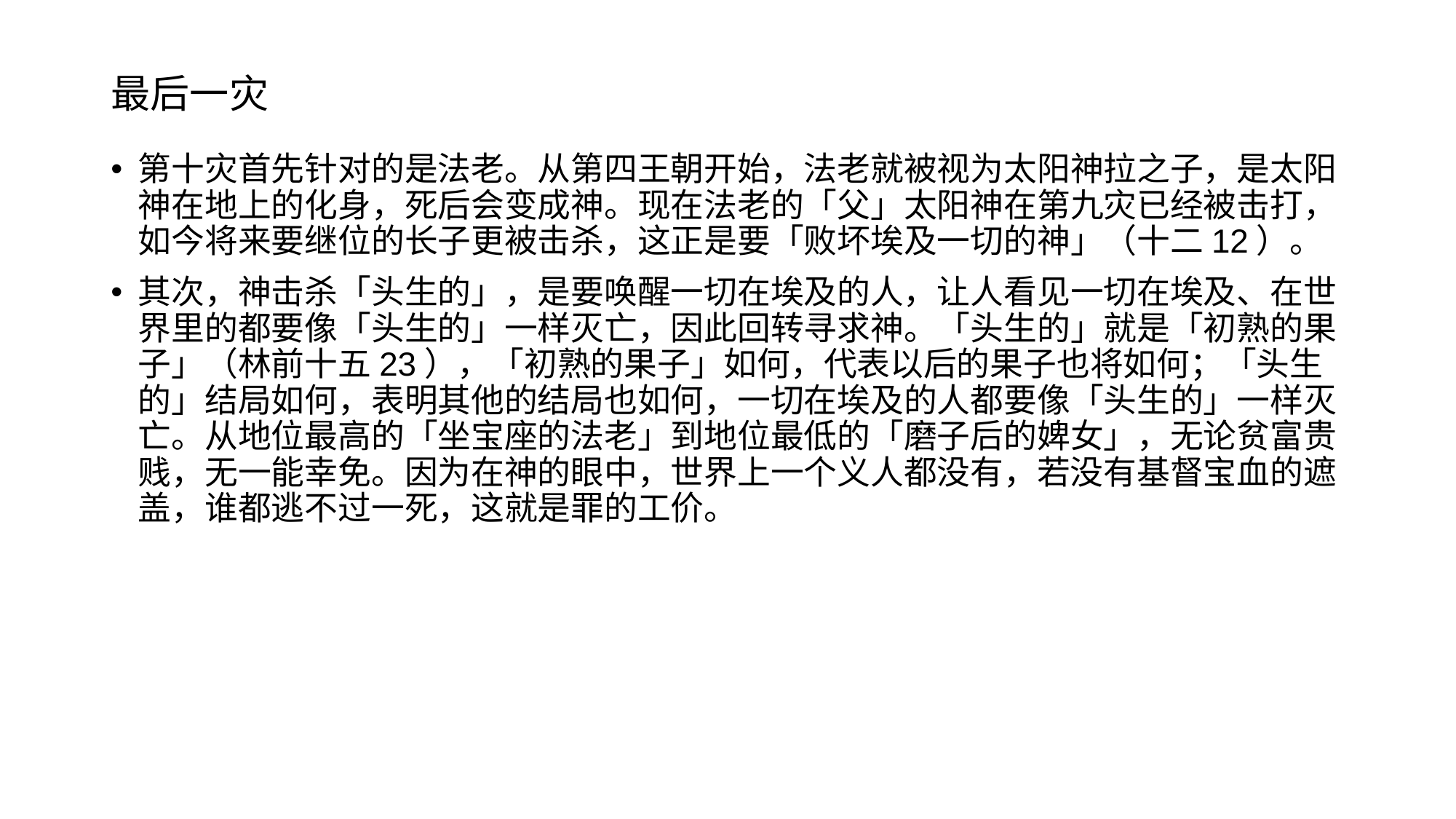

# 最后一灾
第十灾首先针对的是法老。从第四王朝开始，法老就被视为太阳神拉之子，是太阳神在地上的化身，死后会变成神。现在法老的「父」太阳神在第九灾已经被击打，如今将来要继位的长子更被击杀，这正是要「败坏埃及一切的神」（十二12）。
其次，神击杀「头生的」，是要唤醒一切在埃及的人，让人看见一切在埃及、在世界里的都要像「头生的」一样灭亡，因此回转寻求神。「头生的」就是「初熟的果子」（林前十五23），「初熟的果子」如何，代表以后的果子也将如何；「头生的」结局如何，表明其他的结局也如何，一切在埃及的人都要像「头生的」一样灭亡。从地位最高的「坐宝座的法老」到地位最低的「磨子后的婢女」，无论贫富贵贱，无一能幸免。因为在神的眼中，世界上一个义人都没有，若没有基督宝血的遮盖，谁都逃不过一死，这就是罪的工价。